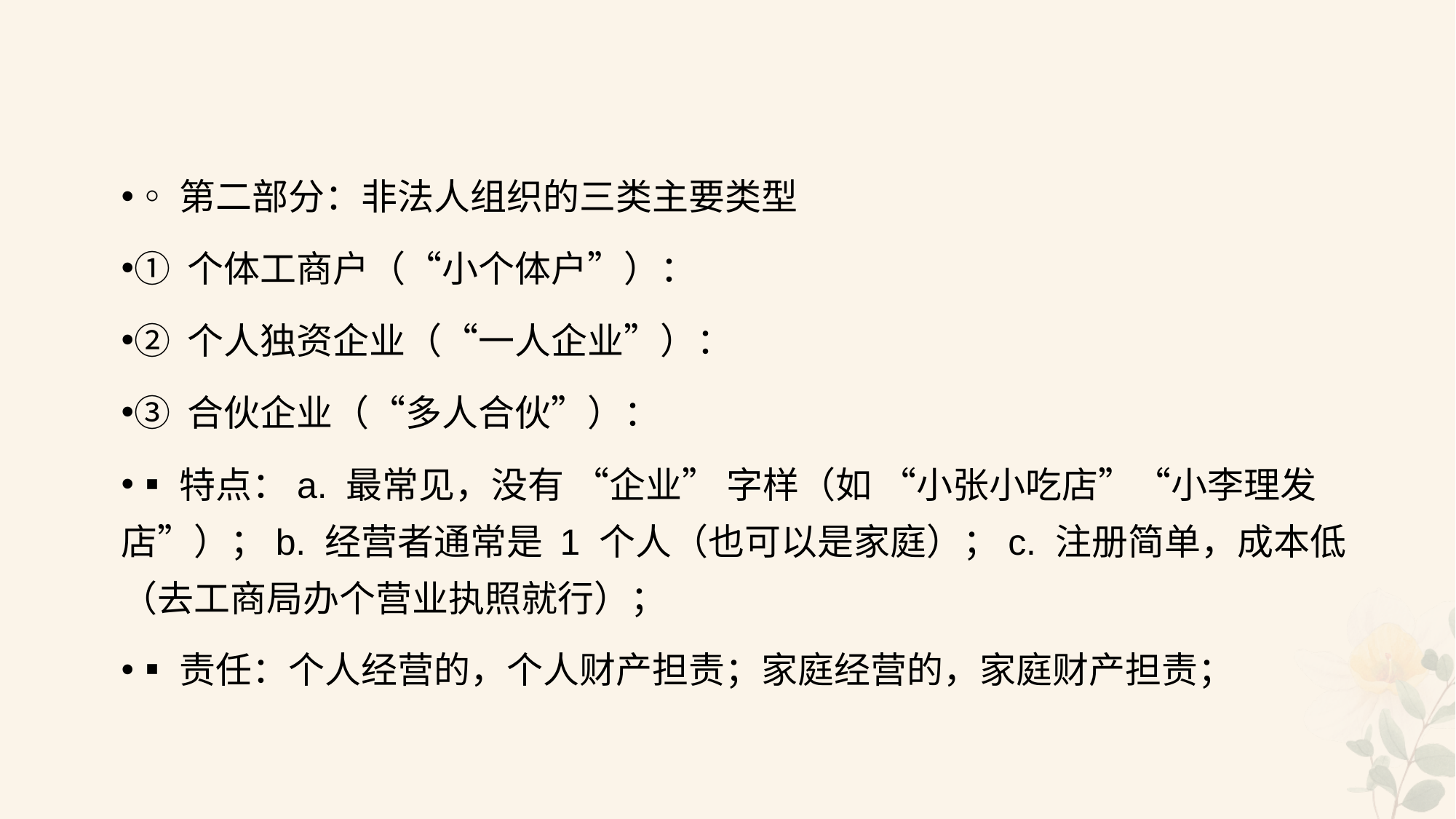

#
◦第二部分：非法人组织的三类主要类型
① 个体工商户（“小个体户”）：
② 个人独资企业（“一人企业”）：
③ 合伙企业（“多人合伙”）：
▪特点：a. 最常见，没有 “企业” 字样（如 “小张小吃店”“小李理发店”）；b. 经营者通常是 1 个人（也可以是家庭）；c. 注册简单，成本低（去工商局办个营业执照就行）；
▪责任：个人经营的，个人财产担责；家庭经营的，家庭财产担责；